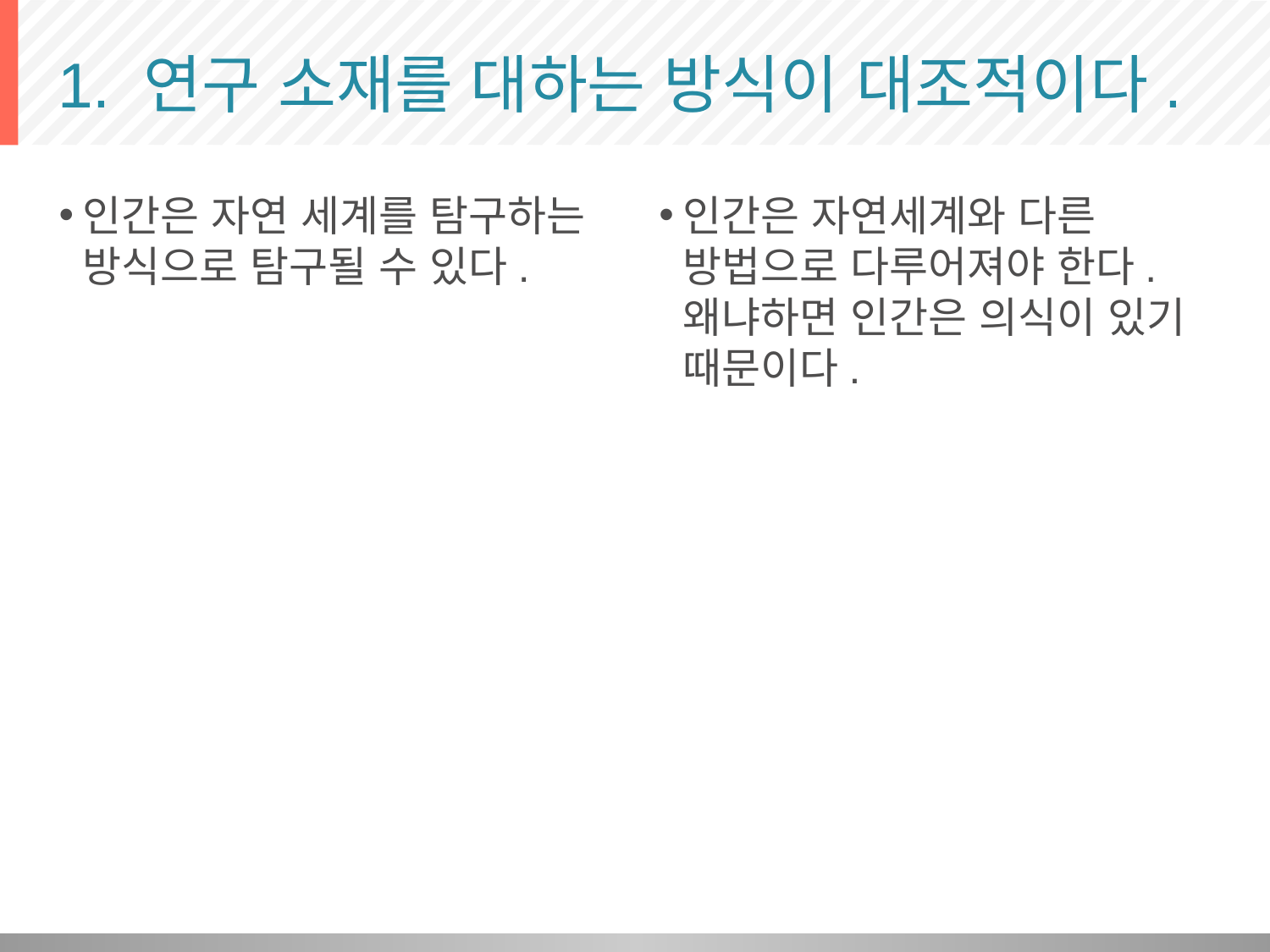

# 1. 연구 소재를 대하는 방식이 대조적이다.
인간은 자연 세계를 탐구하는 방식으로 탐구될 수 있다.
인간은 자연세계와 다른 방법으로 다루어져야 한다. 왜냐하면 인간은 의식이 있기 때문이다.